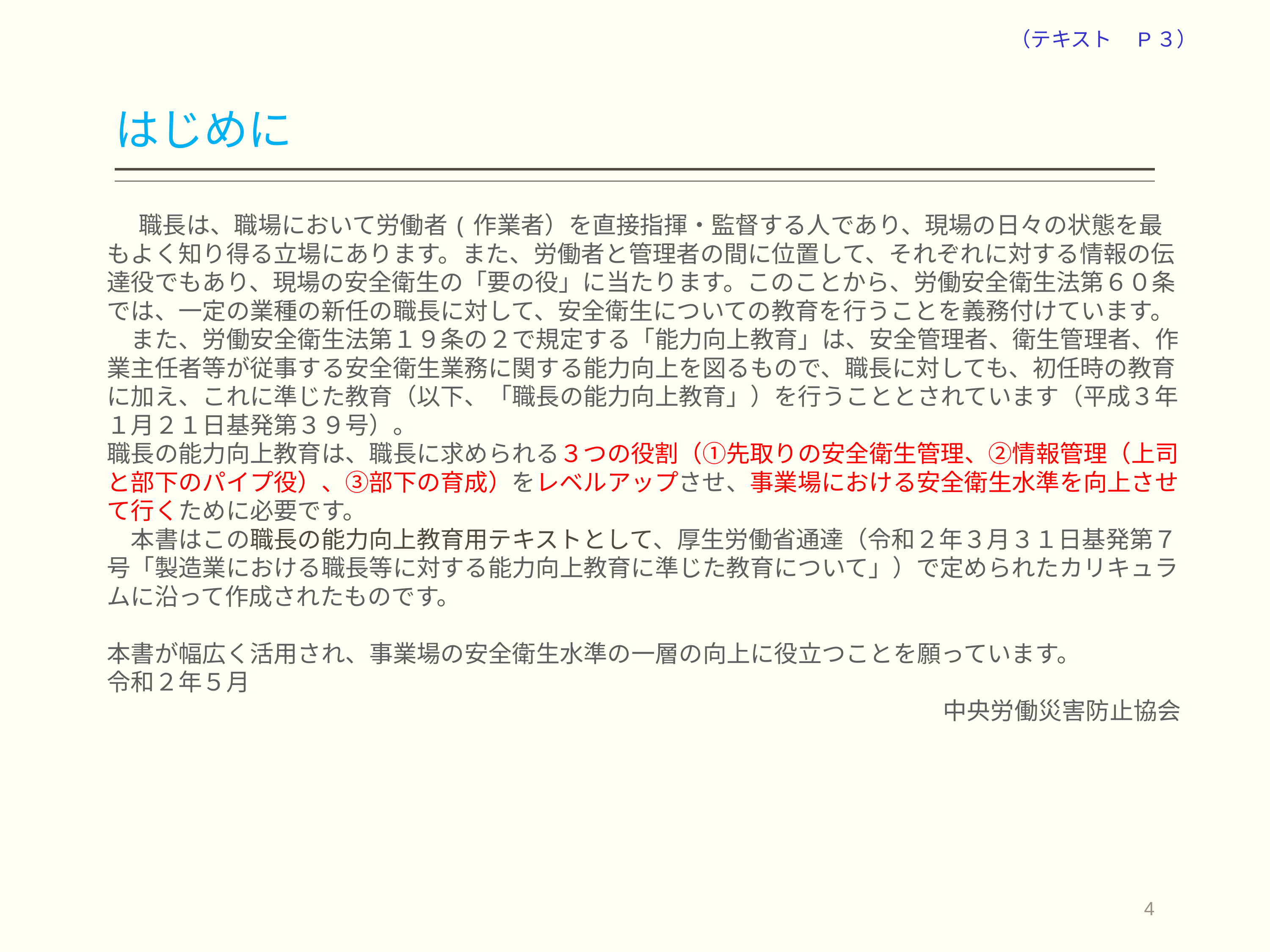

（テキスト　P３）
# はじめに
　　職長は、職場において労働者(作業者）を直接指揮・監督する人であり、現場の日々の状態を最もよく知り得る立場にあります。また、労働者と管理者の間に位置して、それぞれに対する情報の伝達役でもあり、現場の安全衛生の「要の役」に当たります。このことから、労働安全衛生法第６０条では、一定の業種の新任の職長に対して、安全衛生についての教育を行うことを義務付けています。
　また、労働安全衛生法第１９条の２で規定する「能力向上教育」は、安全管理者、衛生管理者、作業主任者等が従事する安全衛生業務に関する能力向上を図るもので、職長に対しても、初任時の教育に加え、これに準じた教育（以下、「職長の能力向上教育」）を行うこととされています（平成３年１月２１日基発第３９号）。
職長の能力向上教育は、職長に求められる３つの役割（①先取りの安全衛生管理、②情報管理（上司と部下のパイプ役）、③部下の育成）をレベルアップさせ、事業場における安全衛生水準を向上させて行くために必要です。
　本書はこの職長の能力向上教育用テキストとして、厚生労働省通達（令和２年３月３１日基発第７号「製造業における職長等に対する能力向上教育に準じた教育について」）で定められたカリキュラムに沿って作成されたものです。

本書が幅広く活用され、事業場の安全衛生水準の一層の向上に役立つことを願っています。
令和２年５月
中央労働災害防止協会
4